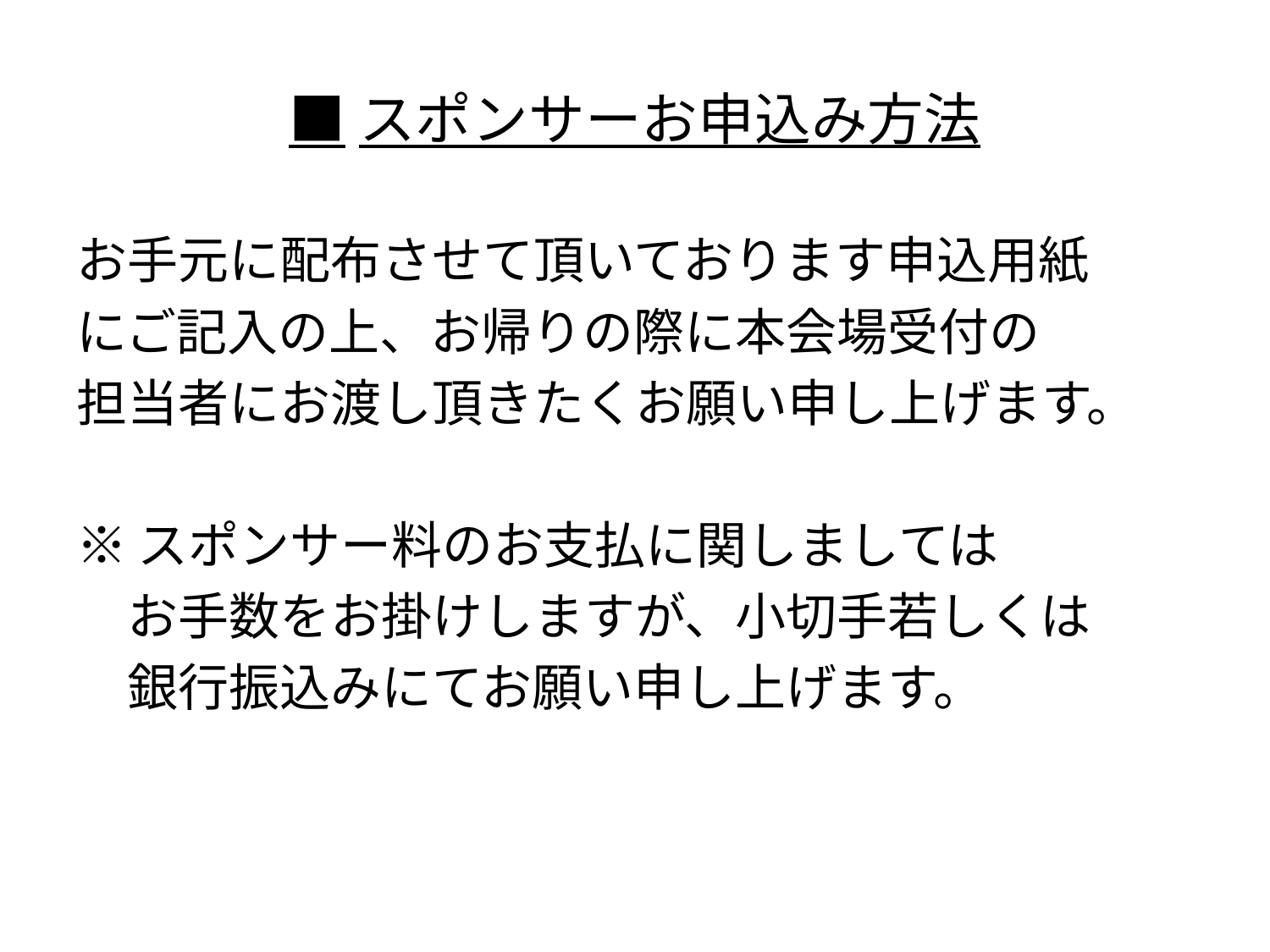

# ■スポンサーお申込み方法
お手元に配布させて頂いております申込用紙
にご記入の上、お帰りの際に本会場受付の
担当者にお渡し頂きたくお願い申し上げます。

※スポンサー料のお支払に関しましては
　お手数をお掛けしますが、小切手若しくは
　銀行振込みにてお願い申し上げます。